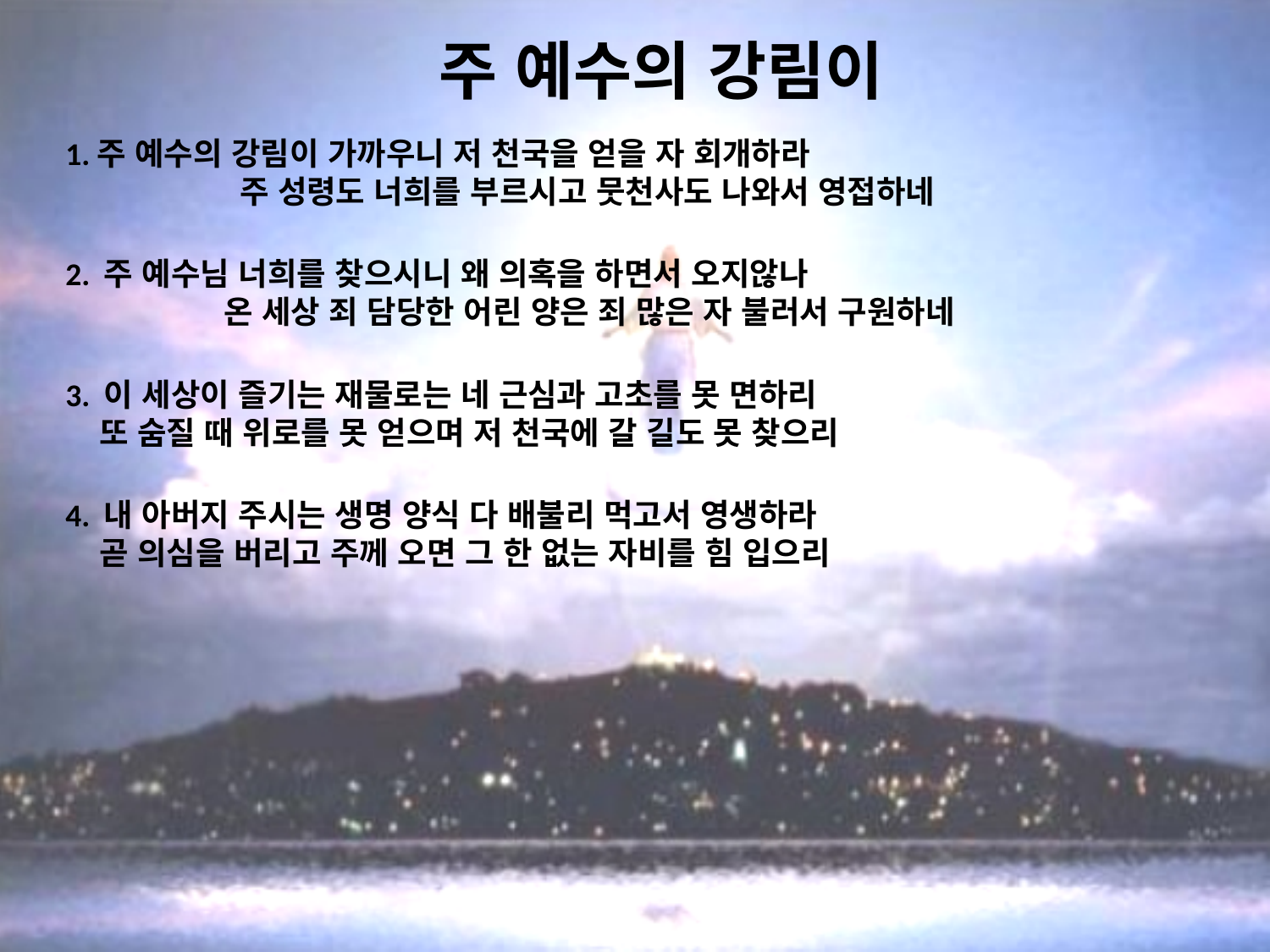

# 주 예수의 강림이
1.주 예수의 강림이 가까우니 저 천국을 얻을 자 회개하라                                     주 성령도 너희를 부르시고 뭇천사도 나와서 영접하네
2. 주 예수님 너희를 찾으시니 왜 의혹을 하면서 오지않나                                  온 세상 죄 담당한 어린 양은 죄 많은 자 불러서 구원하네
3. 이 세상이 즐기는 재물로는 네 근심과 고초를 못 면하리
또 숨질 때 위로를 못 얻으며 저 천국에 갈 길도 못 찾으리
4. 내 아버지 주시는 생명 양식 다 배불리 먹고서 영생하라
곧 의심을 버리고 주께 오면 그 한 없는 자비를 힘 입으리